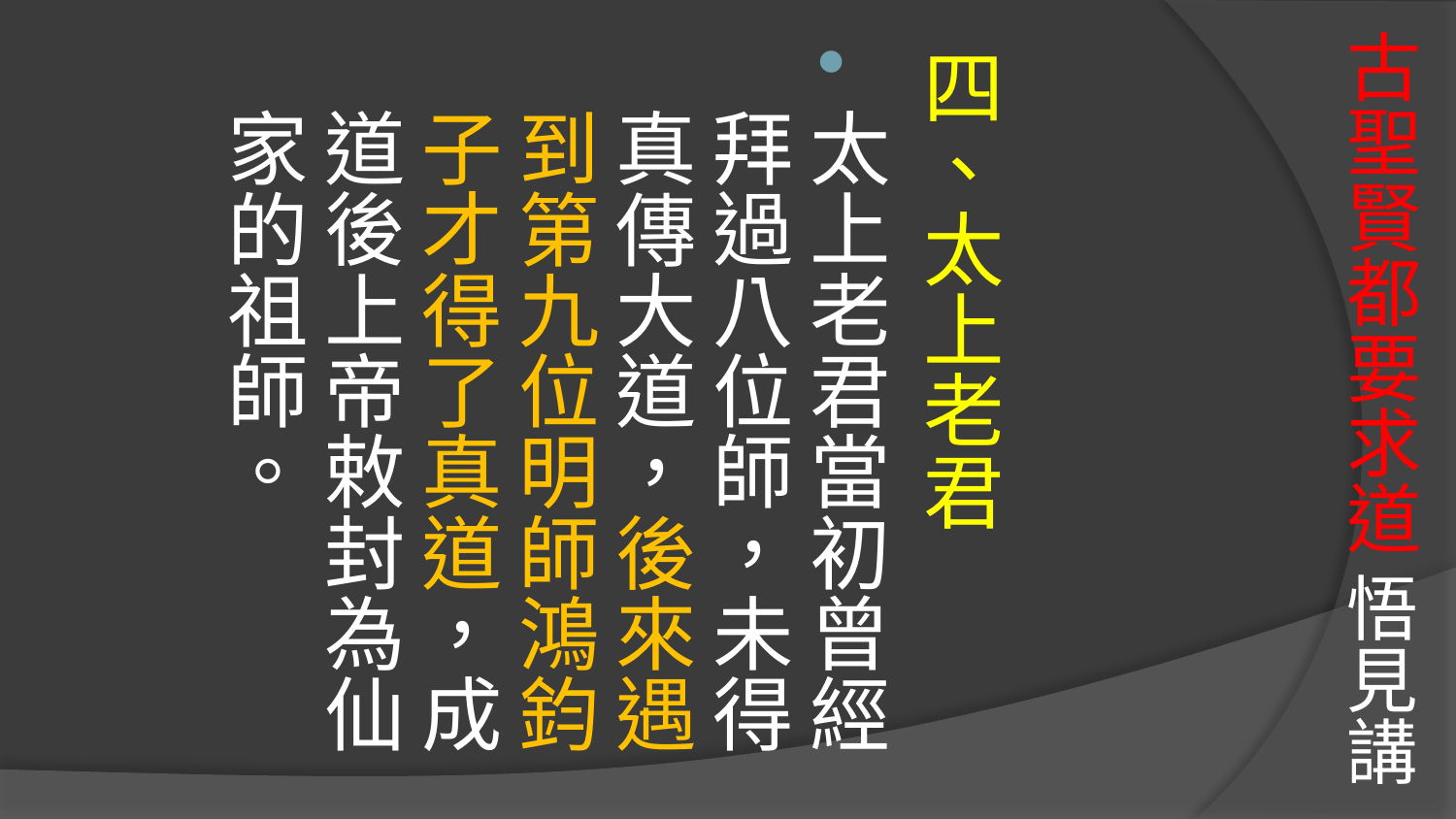

# 古聖賢都要求道 悟見講
四、太上老君
太上老君當初曾經拜過八位師，未得真傳大道，後來遇到第九位明師鴻鈞子才得了真道，成道後上帝敕封為仙家的祖師。